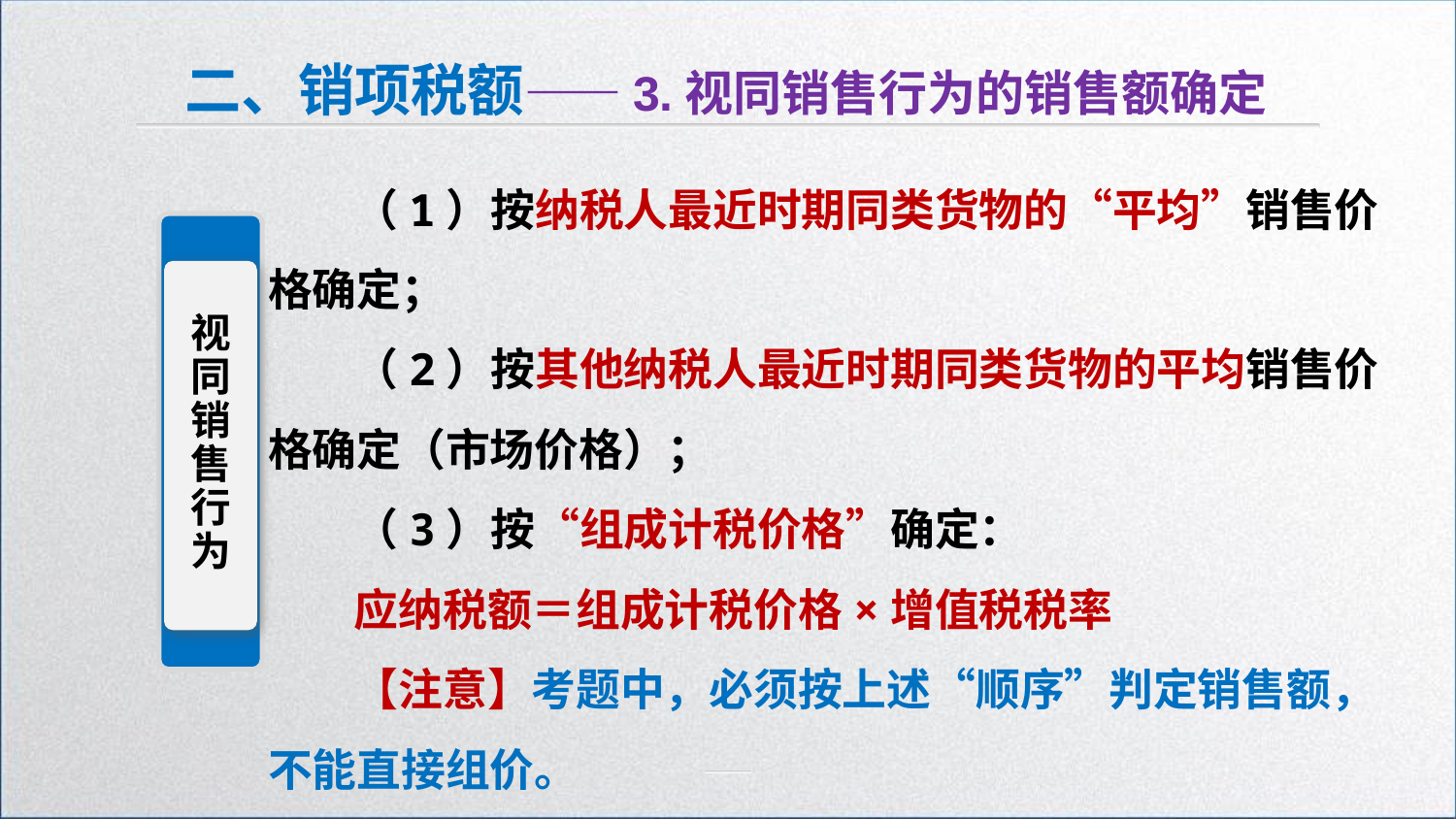

二、销项税额——3.视同销售行为的销售额确定
（1）按纳税人最近时期同类货物的“平均”销售价格确定；
（2）按其他纳税人最近时期同类货物的平均销售价格确定（市场价格）；
（3）按“组成计税价格”确定：
应纳税额＝组成计税价格×增值税税率
【注意】考题中，必须按上述“顺序”判定销售额，不能直接组价。

视同销售行为